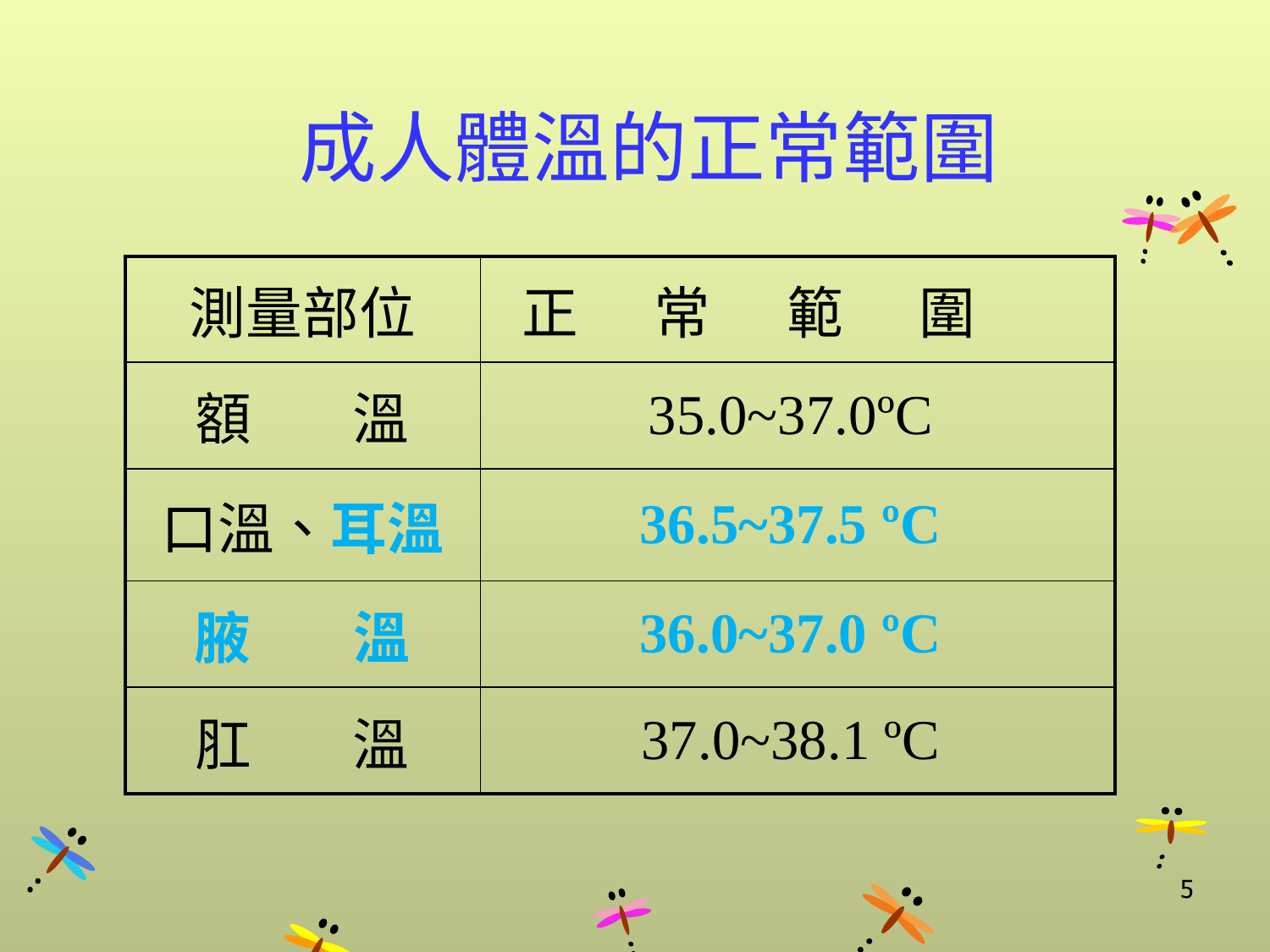

# 成人體溫的正常範圍
| 測量部位 | 正 常 範 圍 |
| --- | --- |
| 額 溫 | 35.0~37.0ºC |
| 口溫、耳溫 | 36.5~37.5 ºC |
| 腋 溫 | 36.0~37.0 ºC |
| 肛 溫 | 37.0~38.1 ºC |
5